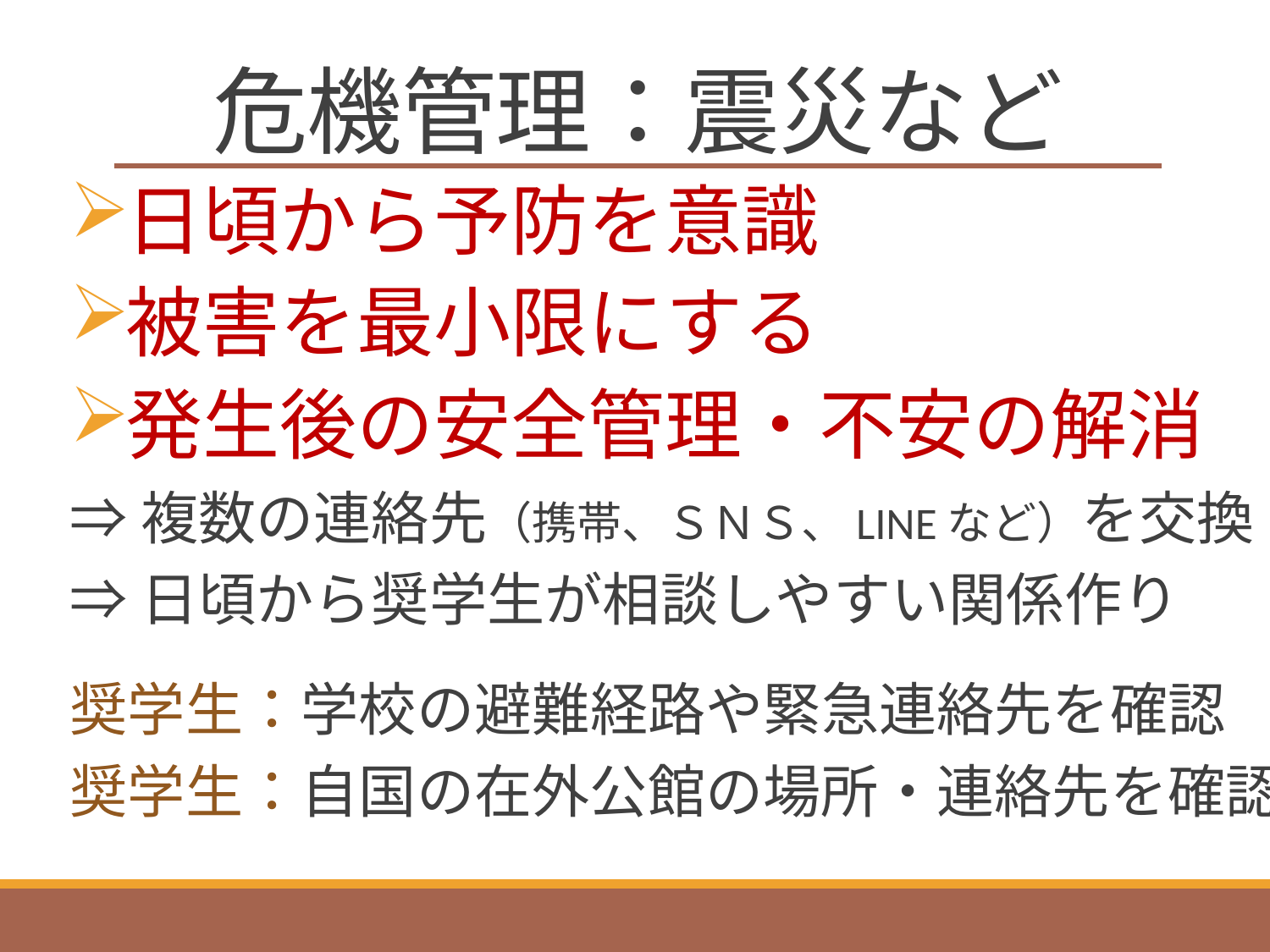

# 危機管理：震災など
日頃から予防を意識
被害を最小限にする
発生後の安全管理・不安の解消
⇒複数の連絡先（携帯、ＳＮＳ、LINEなど）を交換
⇒日頃から奨学生が相談しやすい関係作り
奨学生：学校の避難経路や緊急連絡先を確認
奨学生：自国の在外公館の場所・連絡先を確認